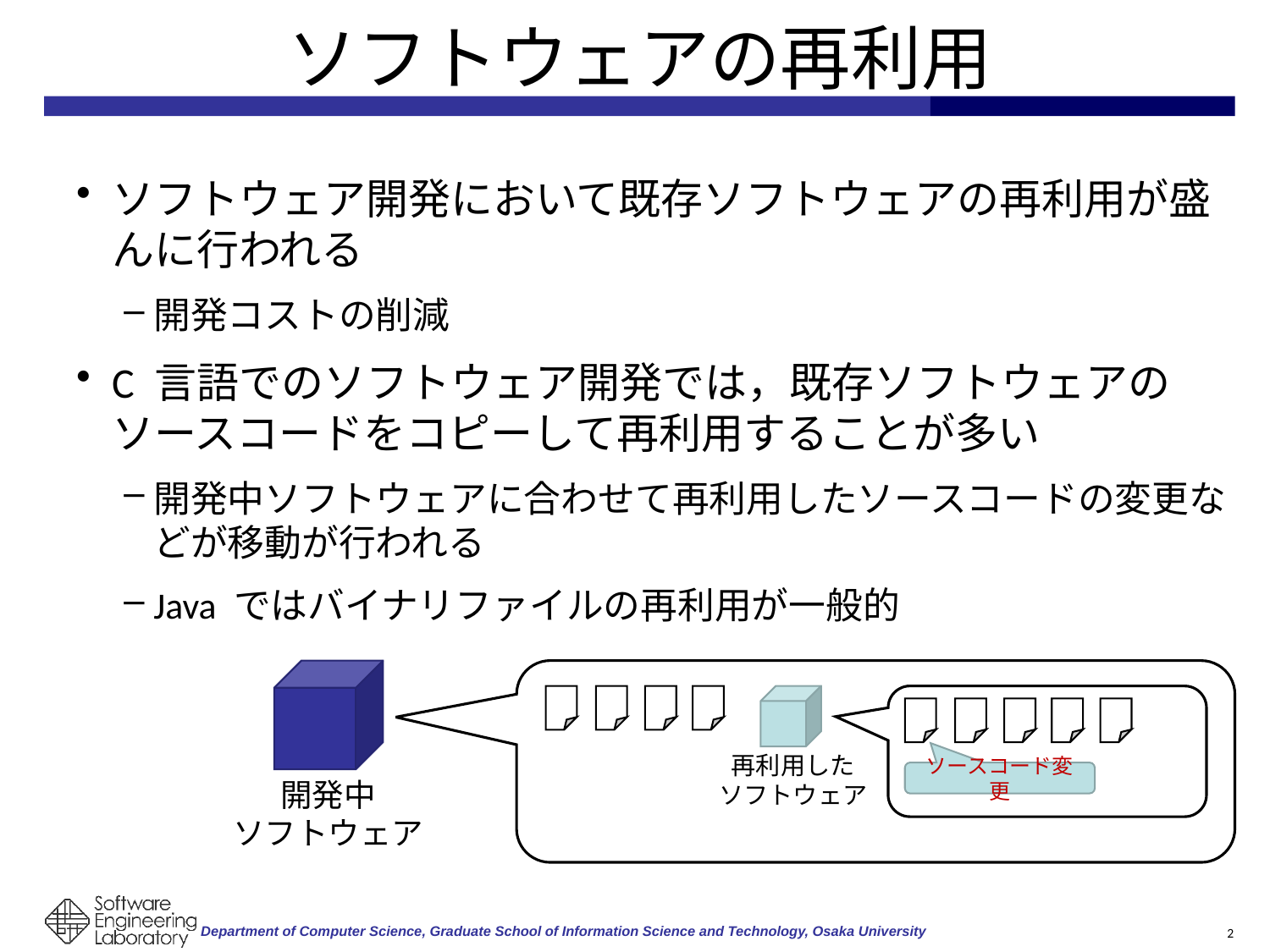

# ソフトウェアの再利用
ソフトウェア開発において既存ソフトウェアの再利用が盛んに行われる
開発コストの削減
C 言語でのソフトウェア開発では，既存ソフトウェアのソースコードをコピーして再利用することが多い
開発中ソフトウェアに合わせて再利用したソースコードの変更などが移動が行われる
Java ではバイナリファイルの再利用が一般的

再利用した
ソフトウェア
ソースコード変更
開発中
ソフトウェア
2